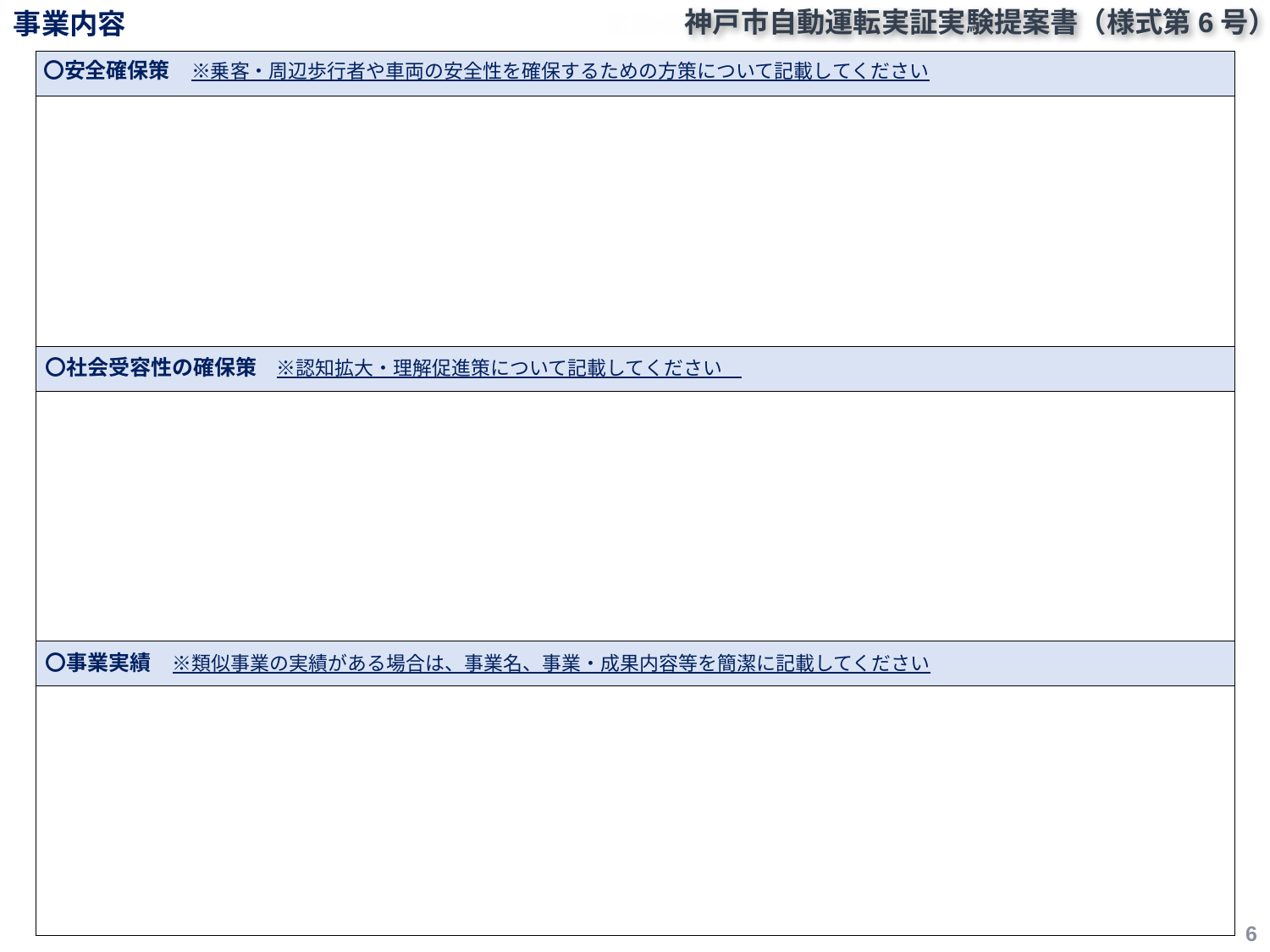

事業内容
| 〇安全確保策　※乗客・周辺歩行者や車両の安全性を確保するための方策について記載してください |
| --- |
|  |
| 〇社会受容性の確保策　※認知拡大・理解促進策について記載してください |
|  |
| 〇事業実績　※類似事業の実績がある場合は、事業名、事業・成果内容等を簡潔に記載してください |
|  |
6